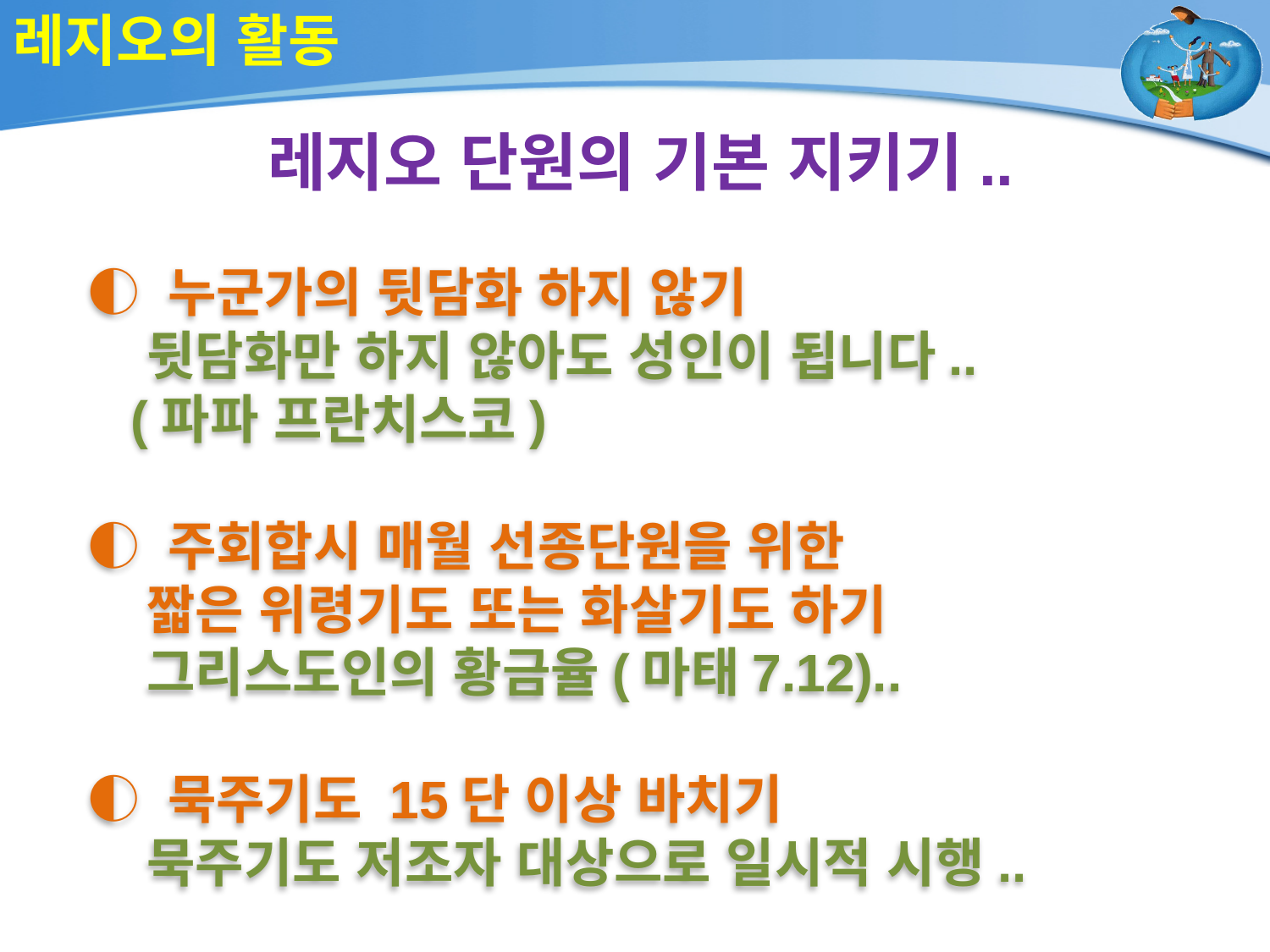

# 레지오의 활동
레지오 단원의 기본 지키기..
◐ 누군가의 뒷담화 하지 않기
    뒷담화만 하지 않아도 성인이 됩니다..
   (파파 프란치스코)

◐ 주회합시 매월 선종단원을 위한
    짧은 위령기도 또는 화살기도 하기
    그리스도인의 황금율(마태7.12)..

◐ 묵주기도 15단 이상 바치기
    묵주기도 저조자 대상으로 일시적 시행..